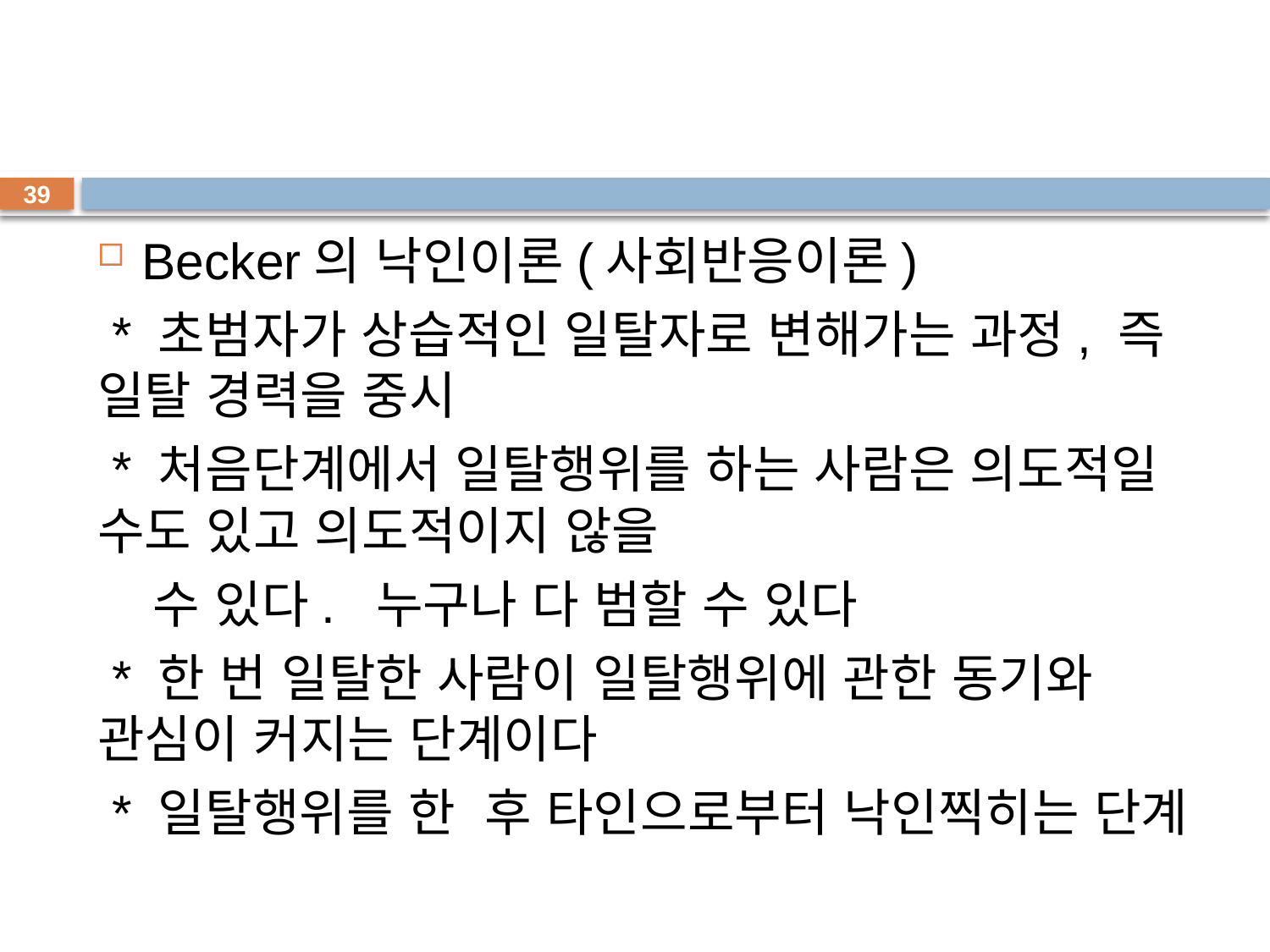

#
39
Becker의 낙인이론(사회반응이론)
 * 초범자가 상습적인 일탈자로 변해가는 과정, 즉 일탈 경력을 중시
 * 처음단계에서 일탈행위를 하는 사람은 의도적일 수도 있고 의도적이지 않을
   수 있다.  누구나 다 범할 수 있다
 * 한 번 일탈한 사람이 일탈행위에 관한 동기와 관심이 커지는 단계이다
 * 일탈행위를 한  후 타인으로부터 낙인찍히는 단계